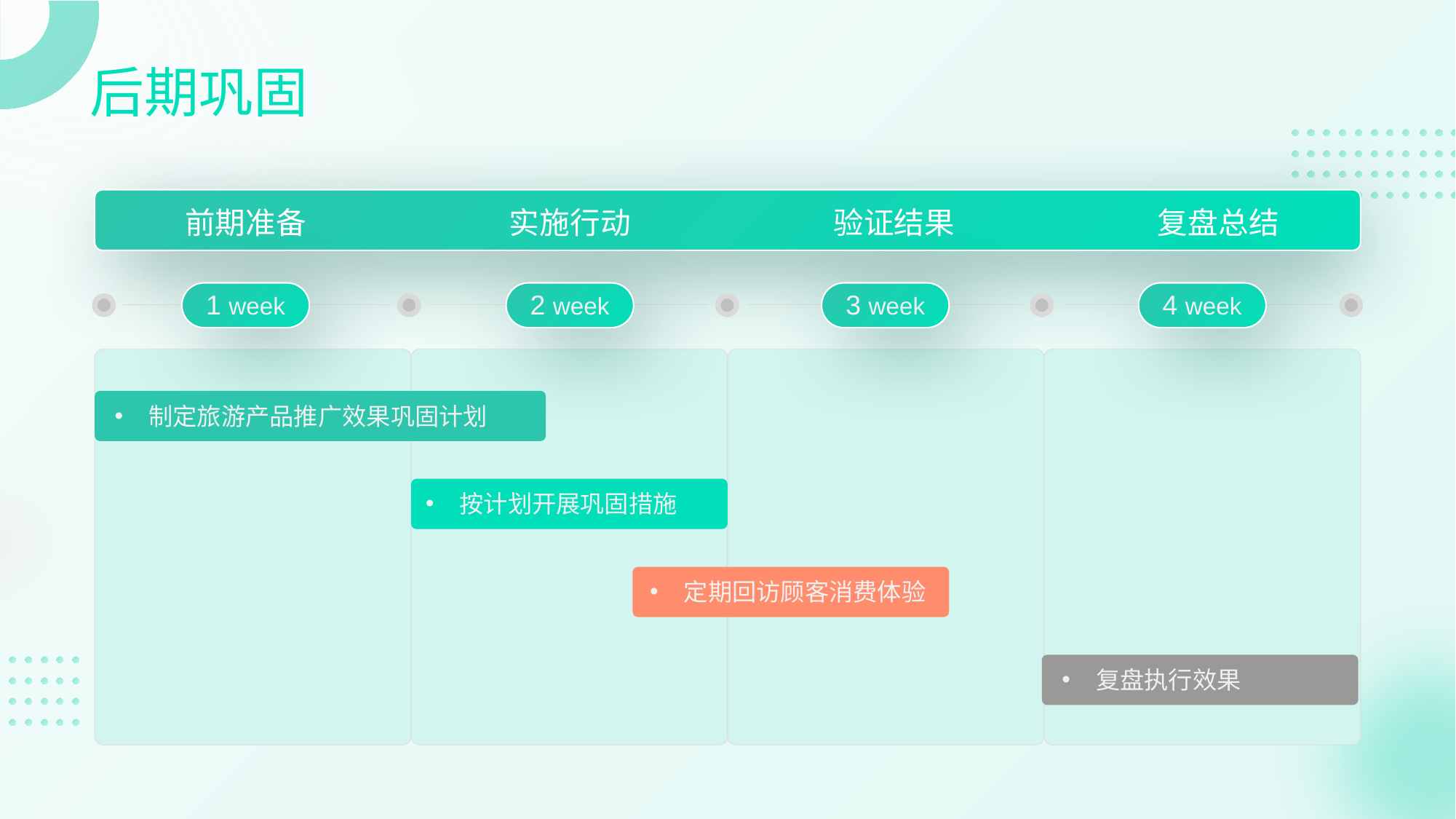

# 后期巩固

前期准备
实施行动
验证结果
复盘总结
1 week

2 week

3 week

4 week

制定旅游产品推广效果巩固计划

按计划开展巩固措施

定期回访顾客消费体验

复盘执行效果